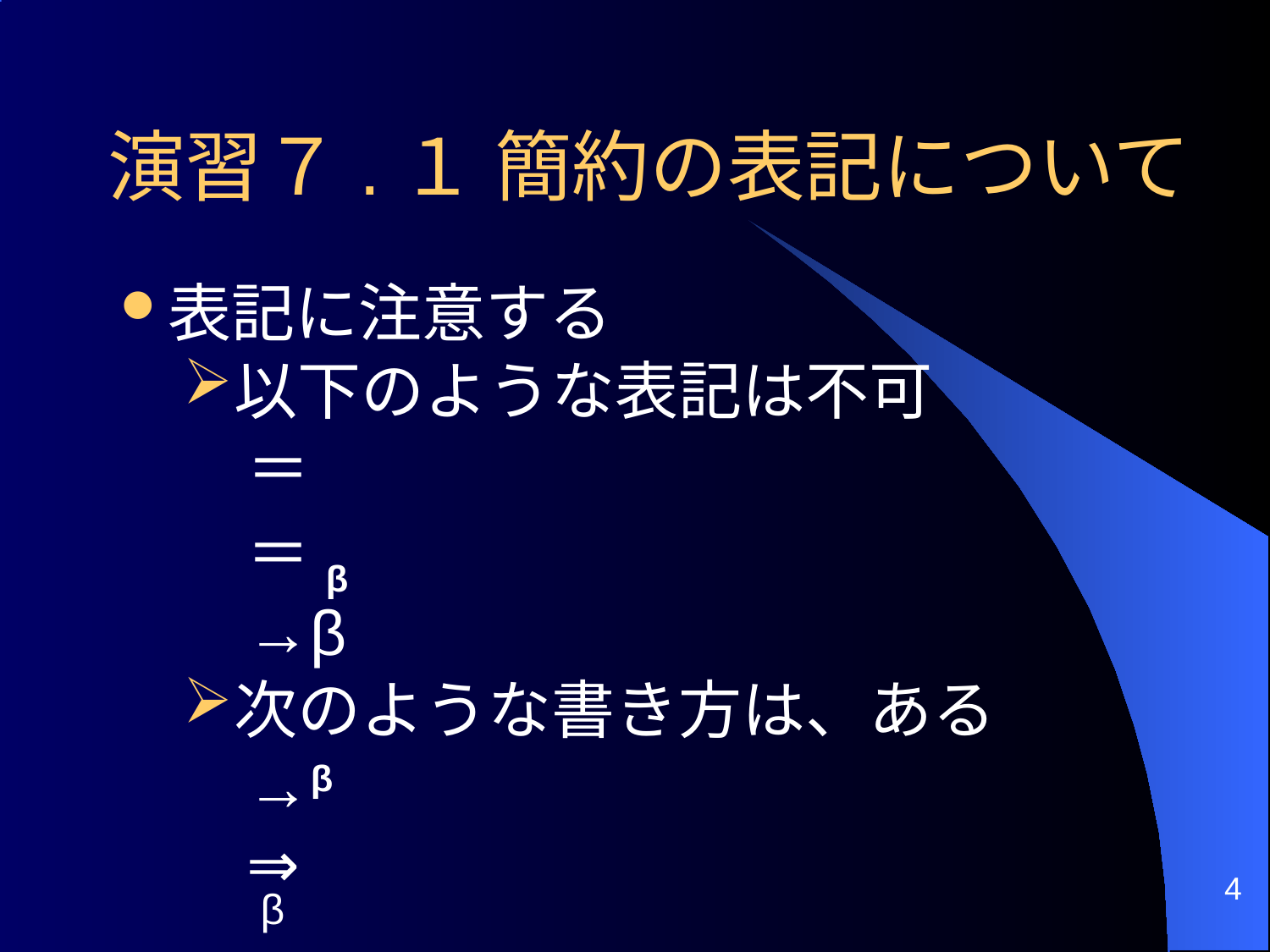

# 演習７.１ 簡約の表記について
表記に注意する
以下のような表記は不可
＝
＝β
→β
次のような書き方は、ある
→β
⇒
4
β